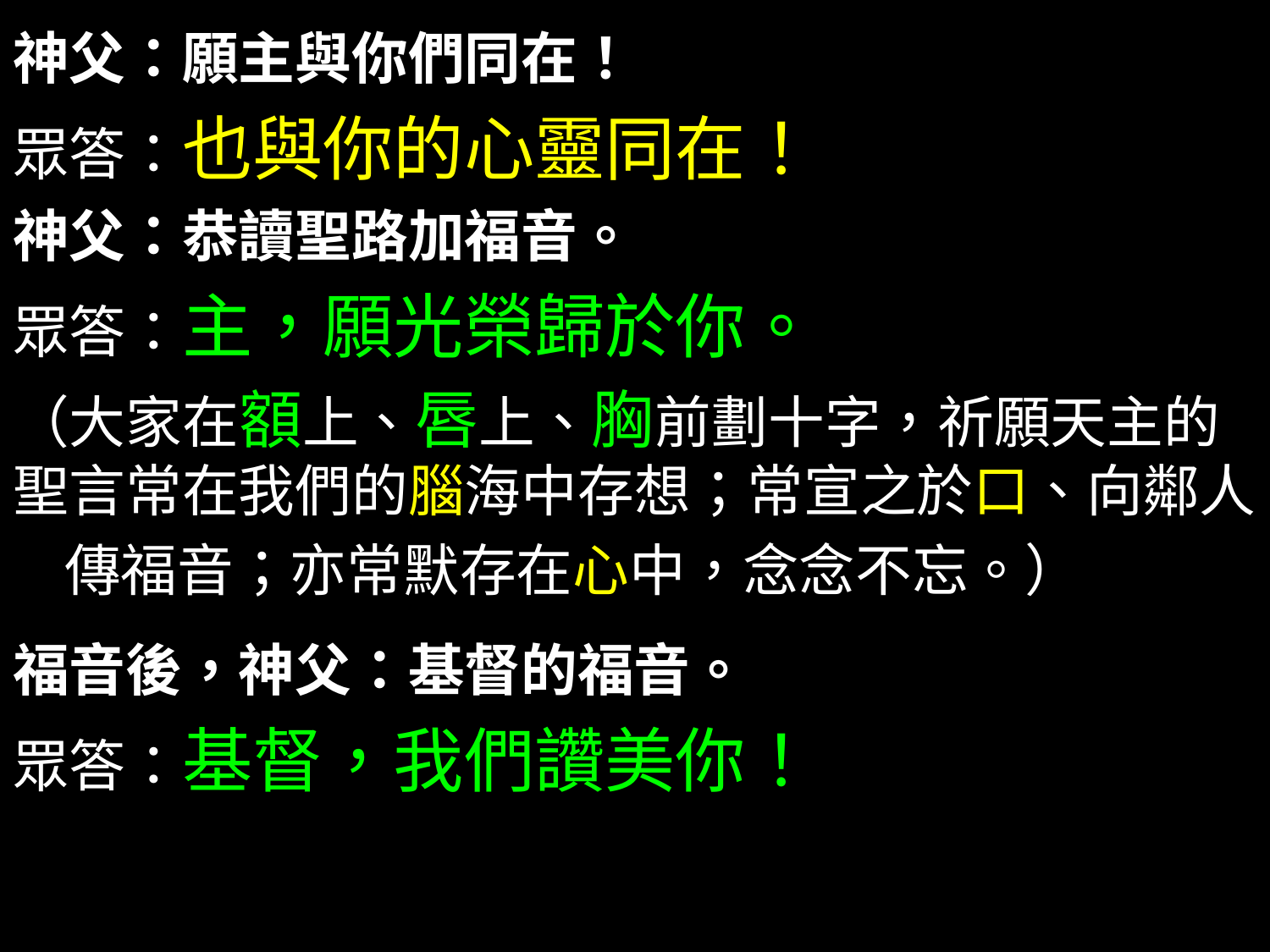

神父：願主與你們同在！
眾答：也與你的心靈同在！
神父：恭讀聖路加福音。
眾答：主，願光榮歸於你。
（大家在額上、唇上、胸前劃十字，祈願天主的聖言常在我們的腦海中存想；常宣之於口、向鄰人
   傳福音；亦常默存在心中，念念不忘。）
福音後，神父：基督的福音。
眾答：基督，我們讚美你！